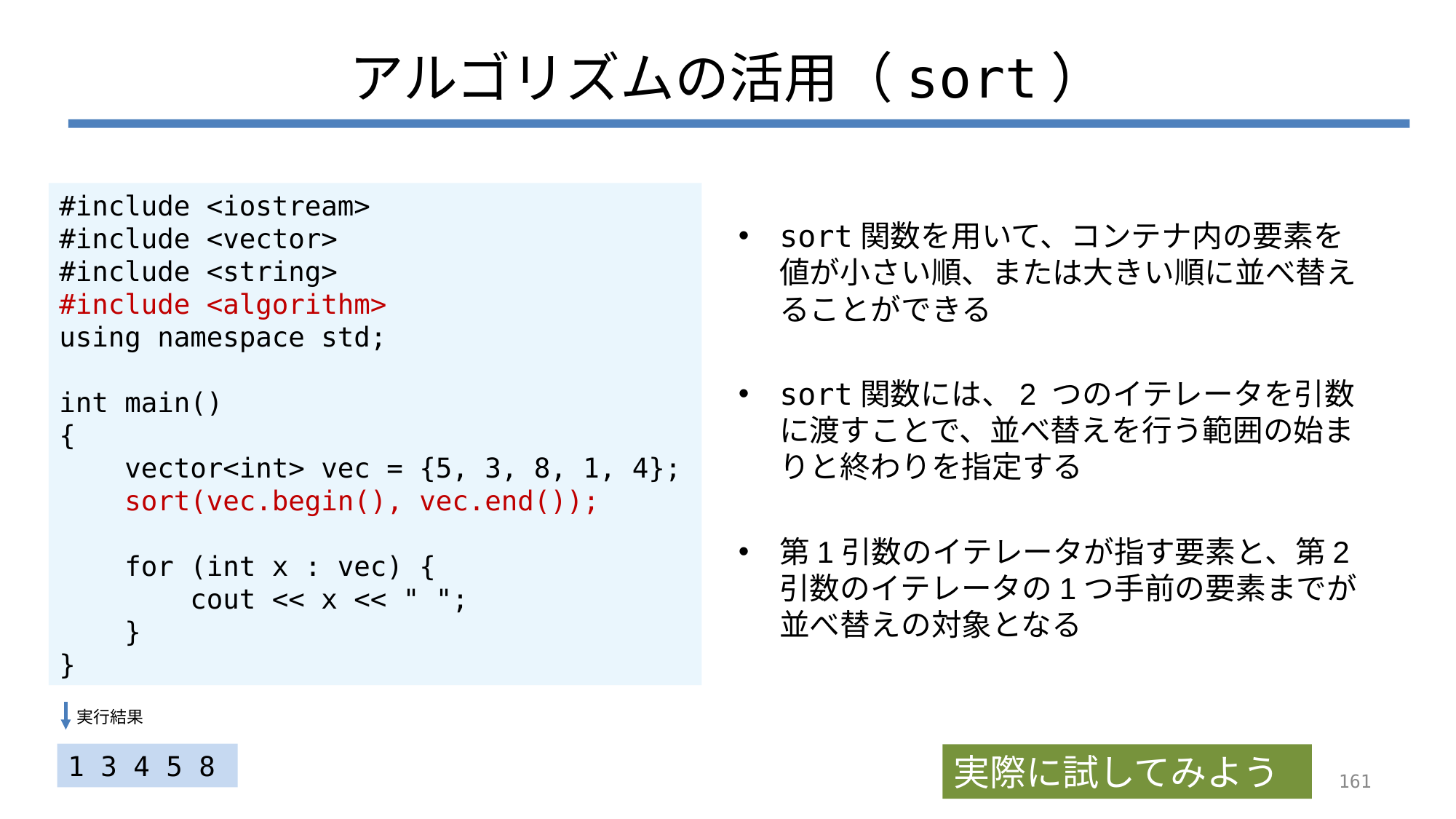

# アルゴリズムの活用（sort）
#include <iostream>
#include <vector>
#include <string>
#include <algorithm>
using namespace std;

int main()
{
    vector<int> vec = {5, 3, 8, 1, 4};
    sort(vec.begin(), vec.end());

    for (int x : vec) {
        cout << x << " ";
    }
}
sort関数を用いて、コンテナ内の要素を値が小さい順、または大きい順に並べ替えることができる

sort関数には、2 つのイテレータを引数に渡すことで、並べ替えを行う範囲の始まりと終わりを指定する

第1引数のイテレータが指す要素と、第2引数のイテレータの1つ手前の要素までが並べ替えの対象となる
実行結果
1 3 4 5 8
実際に試してみよう
161